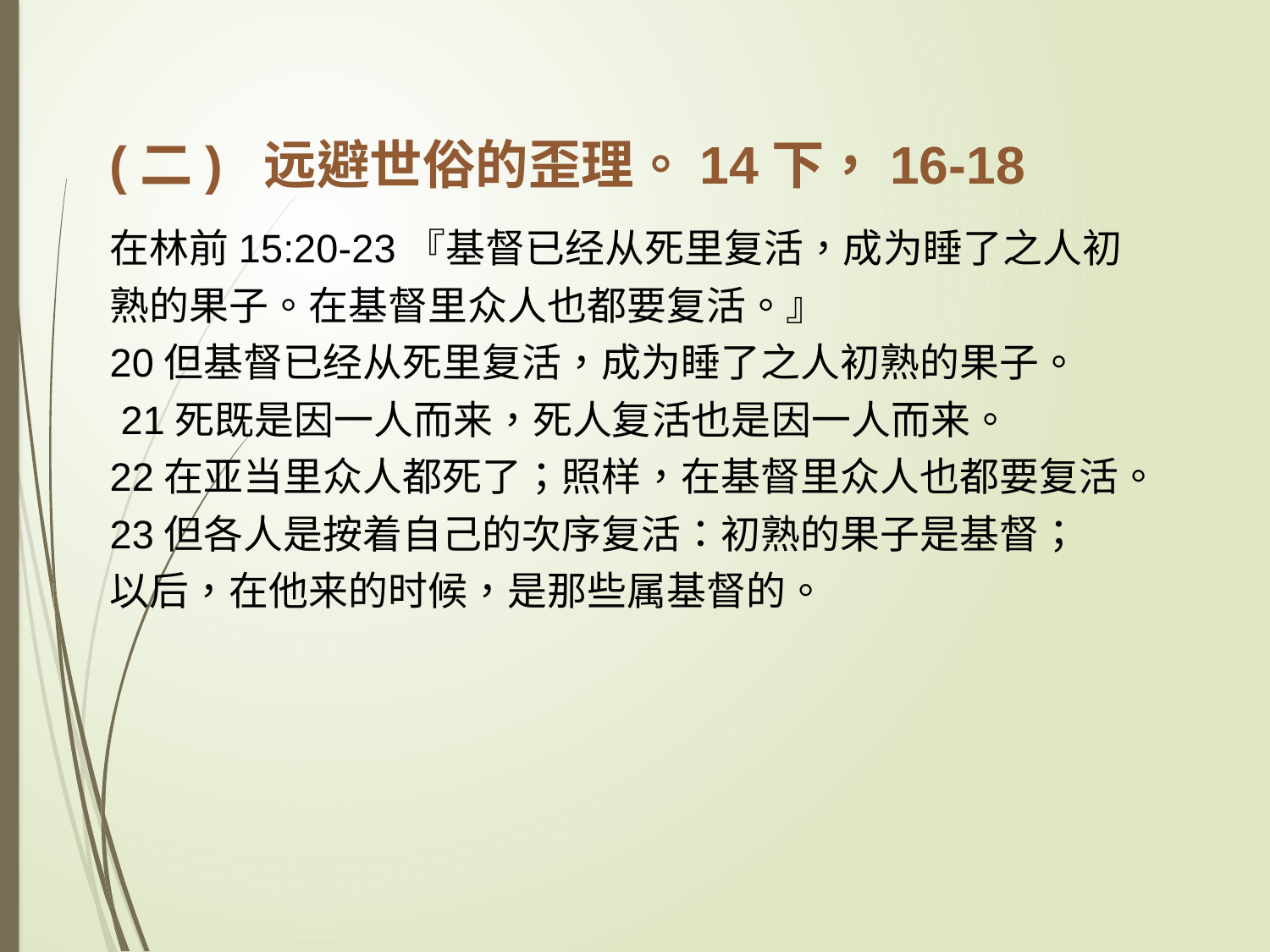

(二)	 远避世俗的歪理。14下，16-18
在林前15:20-23『基督已经从死里复活，成为睡了之人初熟的果子。在基督里众人也都要复活。』
20但基督已经从死里复活，成为睡了之人初熟的果子。
 21死既是因一人而来，死人复活也是因一人而来。
22在亚当里众人都死了；照样，在基督里众人也都要复活。 23但各人是按着自己的次序复活：初熟的果子是基督；
以后，在他来的时候，是那些属基督的。